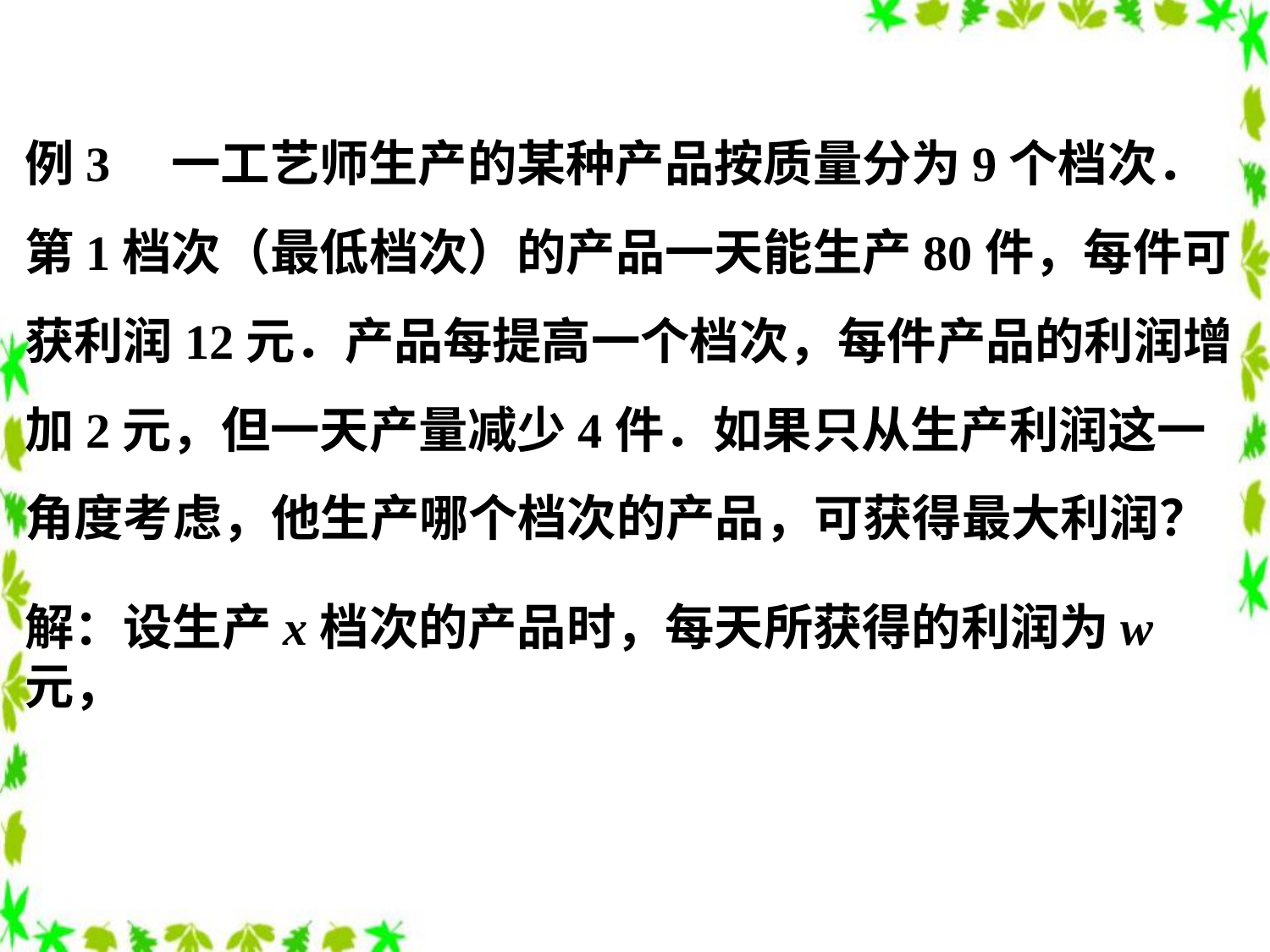

例3    一工艺师生产的某种产品按质量分为9个档次．第1档次（最低档次）的产品一天能生产80件，每件可获利润12元．产品每提高一个档次，每件产品的利润增加2元，但一天产量减少4件．如果只从生产利润这一角度考虑，他生产哪个档次的产品，可获得最大利润？
解：设生产x档次的产品时，每天所获得的利润为w元，